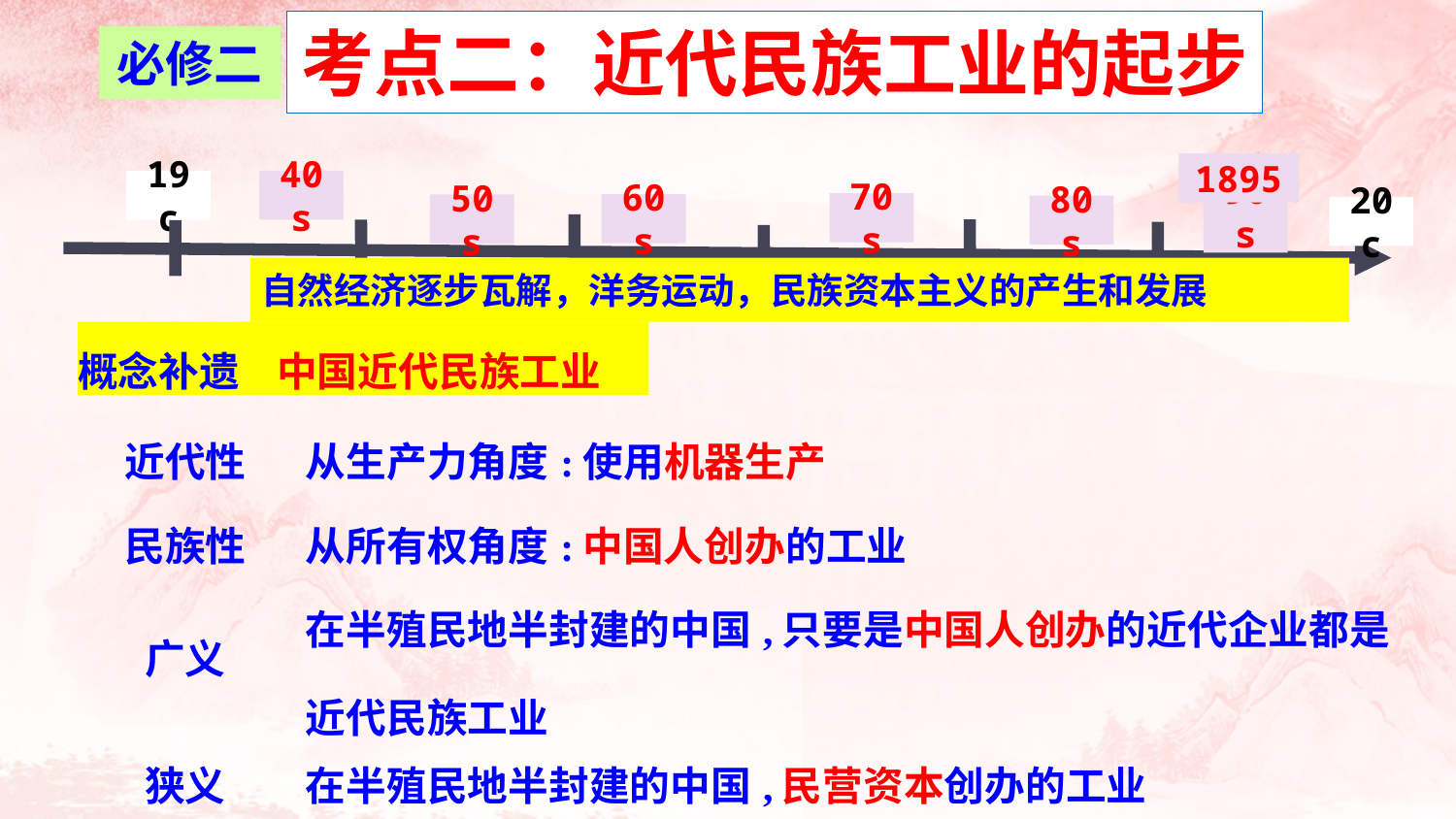

考点二：近代民族工业的起步
必修二
1895
19c
40s
90s
70s
60s
50s
80s
20c

自然经济逐步瓦解，洋务运动，民族资本主义的产生和发展
概念补遗    中国近代民族工业
| 近代性 | 从生产力角度:使用机器生产 |
| --- | --- |
| 民族性 | 从所有权角度:中国人创办的工业 |
| 广义 | 在半殖民地半封建的中国,只要是中国人创办的近代企业都是近代民族工业 |
| 狭义 | 在半殖民地半封建的中国,民营资本创办的工业 |